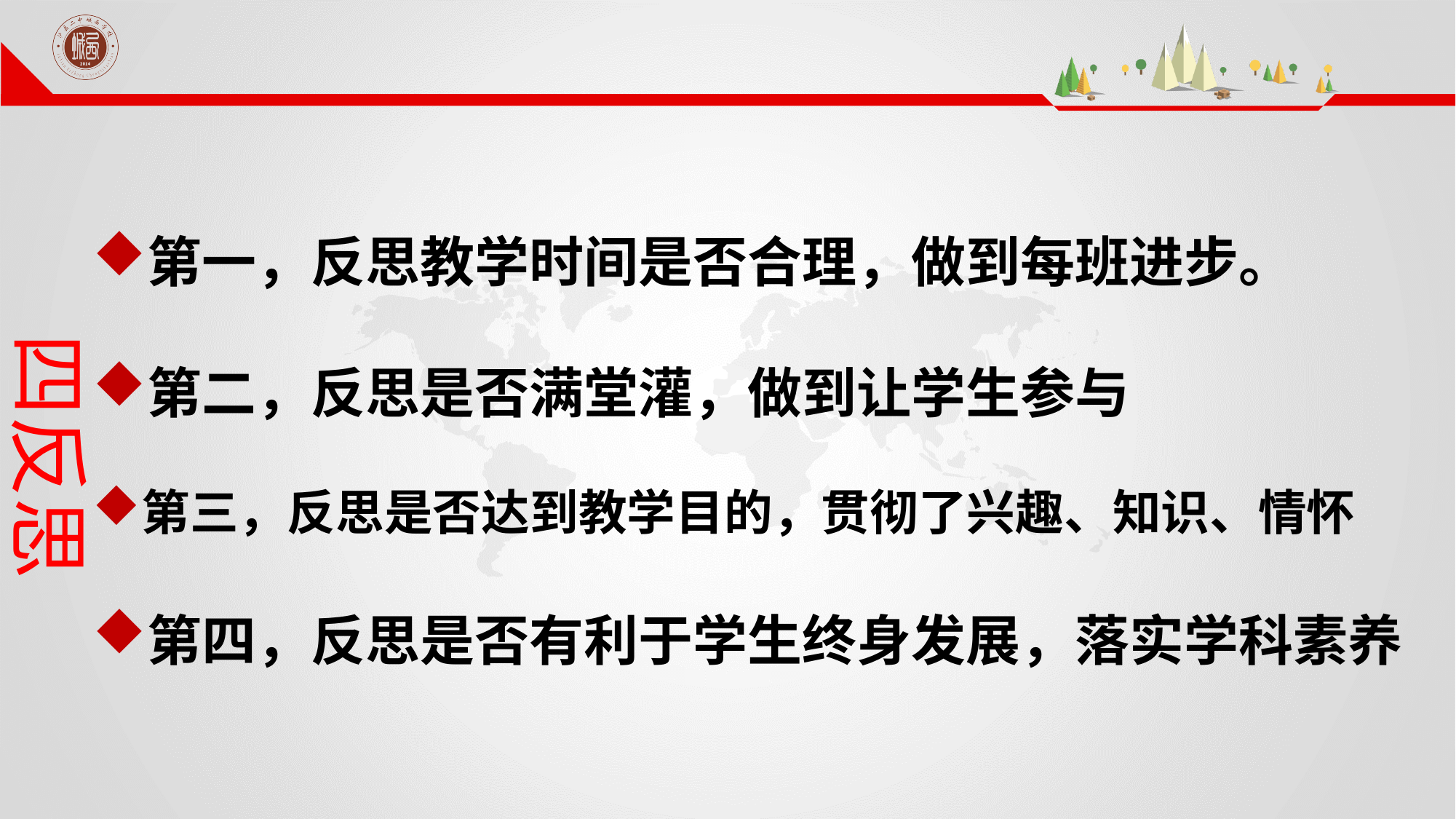

第一，反思教学时间是否合理，做到每班进步。
第二，反思是否满堂灌，做到让学生参与
第三，反思是否达到教学目的，贯彻了兴趣、知识、情怀
第四，反思是否有利于学生终身发展，落实学科素养
四反思